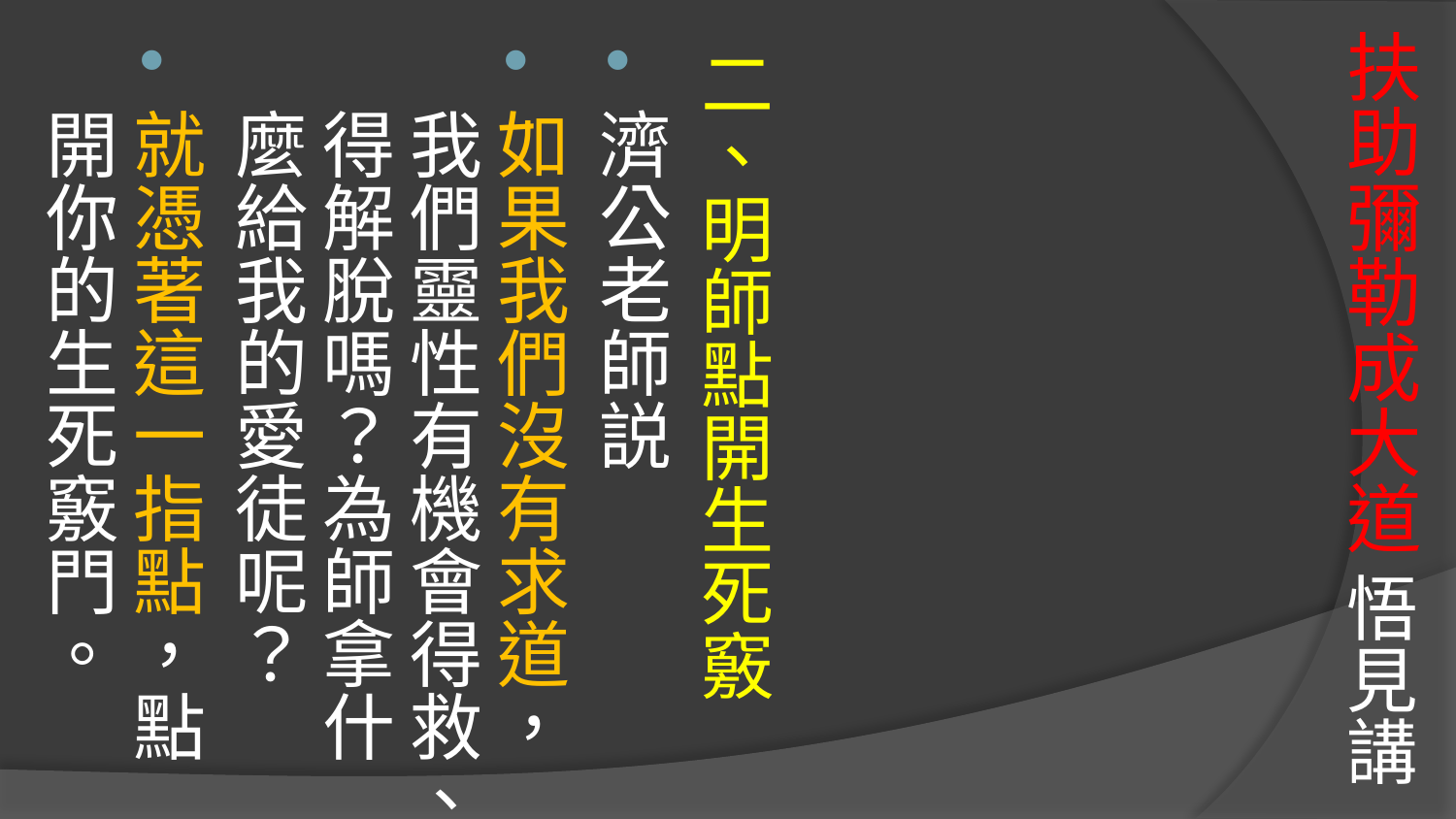

# 扶助彌勒成大道 悟見講
二、明師點開生死竅
濟公老師説
如果我們沒有求道，我們靈性有機會得救、得解脫嗎？為師拿什麼給我的愛徒呢？
就憑著這一指點，點開你的生死竅門。